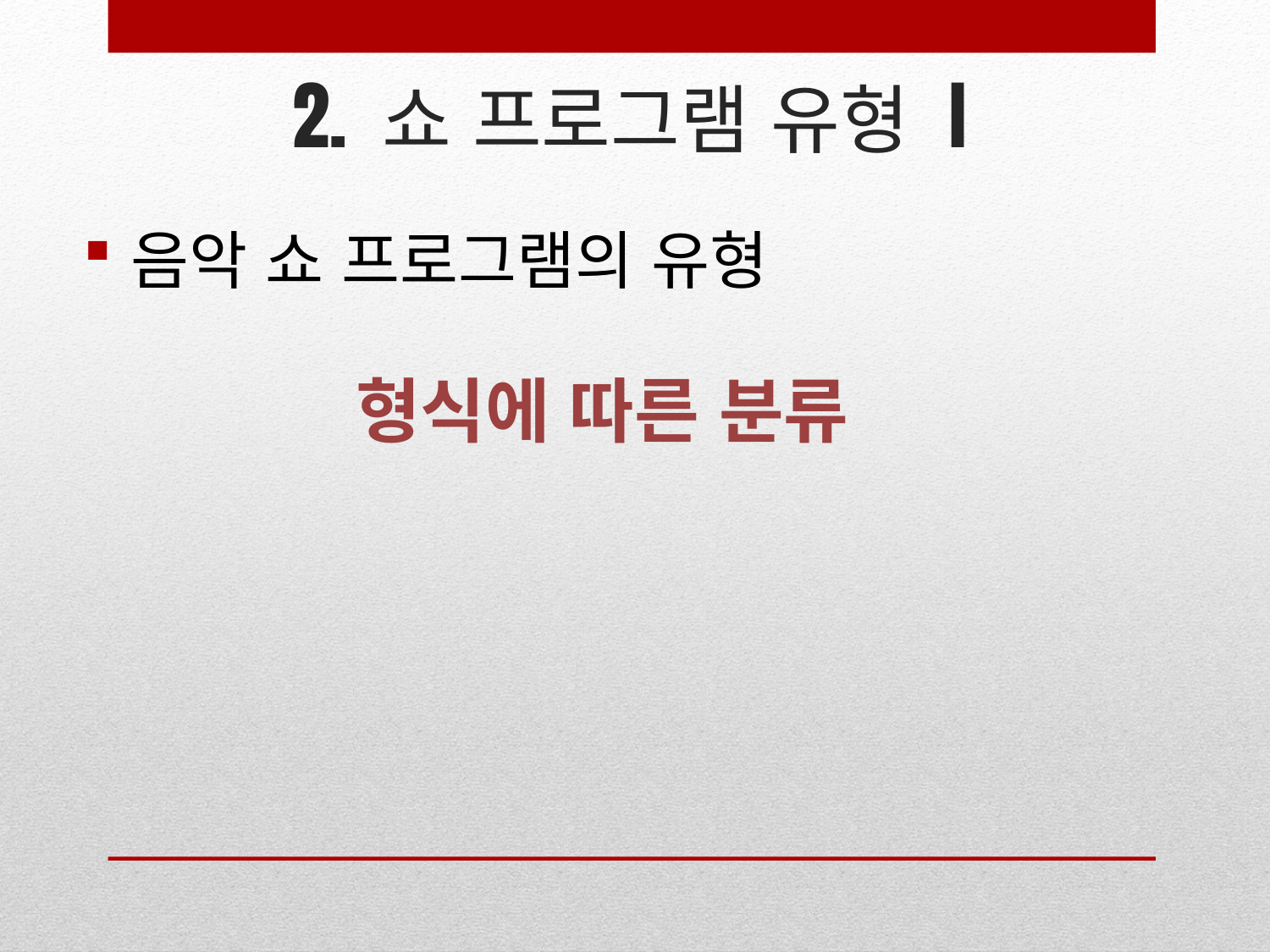

# 2. 쇼 프로그램 유형 I
음악 쇼 프로그램의 유형
형식에 따른 분류